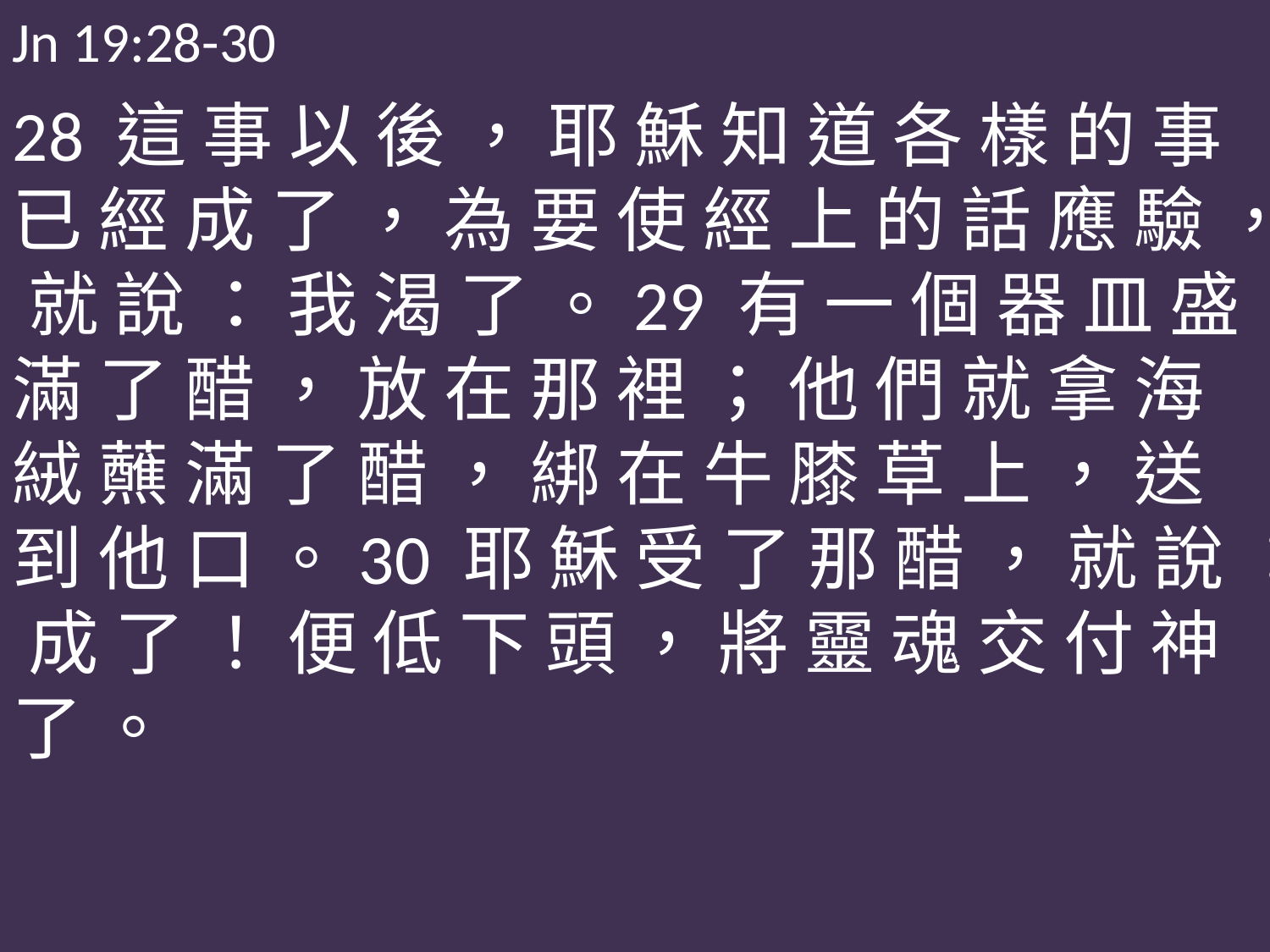

Jn 19:28-30
28 這 事 以 後 ， 耶 穌 知 道 各 樣 的 事 已 經 成 了 ， 為 要 使 經 上 的 話 應 驗 ， 就 說 ： 我 渴 了 。29 有 一 個 器 皿 盛 滿 了 醋 ， 放 在 那 裡 ； 他 們 就 拿 海 絨 蘸 滿 了 醋 ， 綁 在 牛 膝 草 上 ， 送 到 他 口 。30 耶 穌 受 了 那 醋 ， 就 說 ： 成 了 ！ 便 低 下 頭 ， 將 靈 魂 交 付 神 了 。